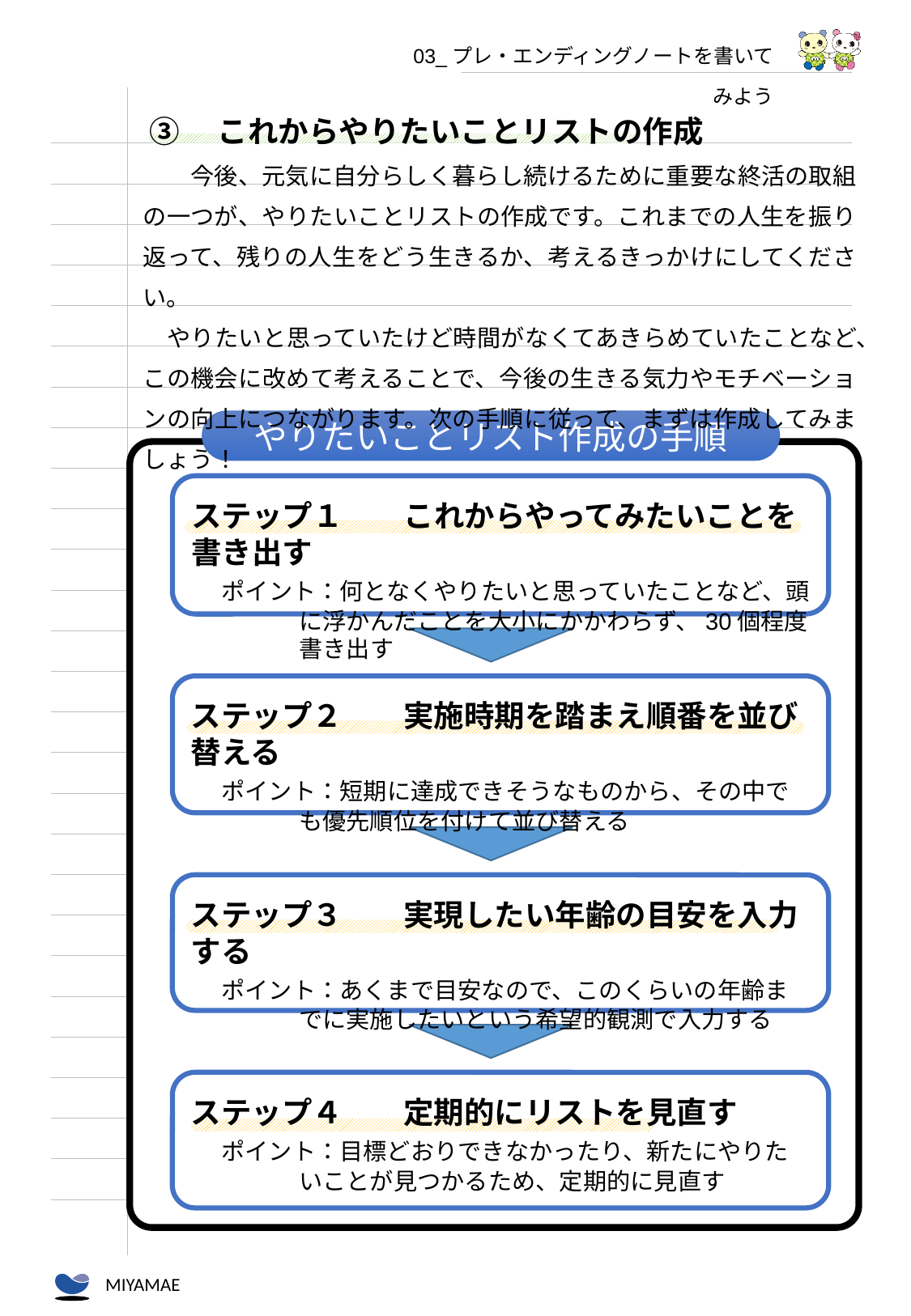

03_プレ・エンディングノートを書いてみよう
 ③　これからやりたいことリストの作成
　　今後、元気に自分らしく暮らし続けるために重要な終活の取組の一つが、やりたいことリストの作成です。これまでの人生を振り返って、残りの人生をどう生きるか、考えるきっかけにしてください。
　やりたいと思っていたけど時間がなくてあきらめていたことなど、この機会に改めて考えることで、今後の生きる気力やモチベーションの向上につながります。次の手順に従って、まずは作成してみましょう！

やりたいことリスト作成の手順

ステップ１　　これからやってみたいことを書き出す
　ポイント：何となくやりたいと思っていたことなど、頭に浮かんだことを大小にかかわらず、30個程度書き出す

ステップ２　　実施時期を踏まえ順番を並び替える
　ポイント：短期に達成できそうなものから、その中でも優先順位を付けて並び替える

ステップ３　　実現したい年齢の目安を入力する
　ポイント：あくまで目安なので、このくらいの年齢までに実施したいという希望的観測で入力する

ステップ４　　定期的にリストを見直す
　ポイント：目標どおりできなかったり、新たにやりたいことが見つかるため、定期的に見直す

11